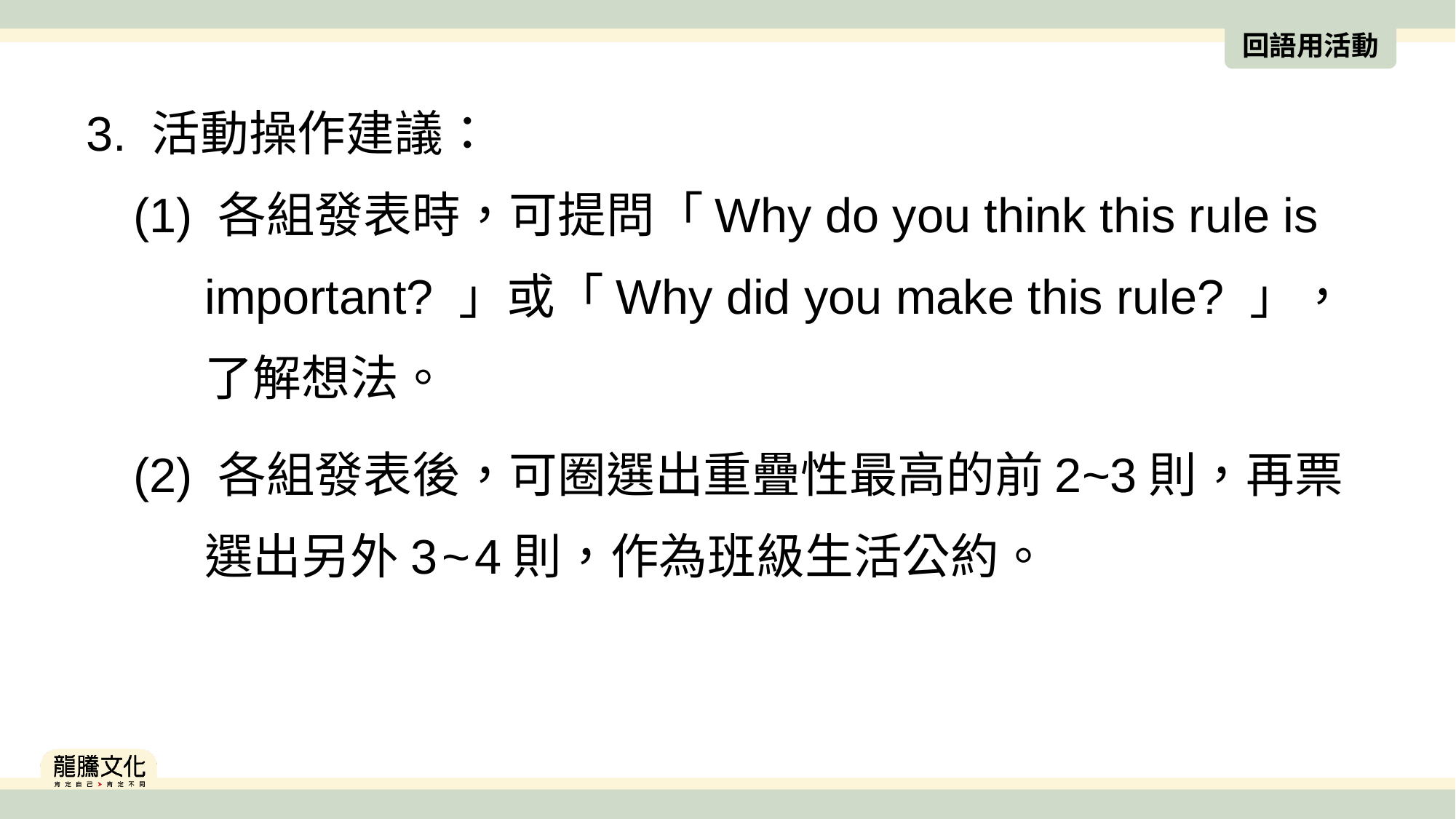

回語用活動
3. 活動操作建議：
(1) 各組發表時，可提問「Why do you think this rule is important? 」或「Why did you make this rule? 」，了解想法。
(2) 各組發表後，可圈選出重疊性最高的前2~3則，再票選出另外3~4則，作為班級生活公約。